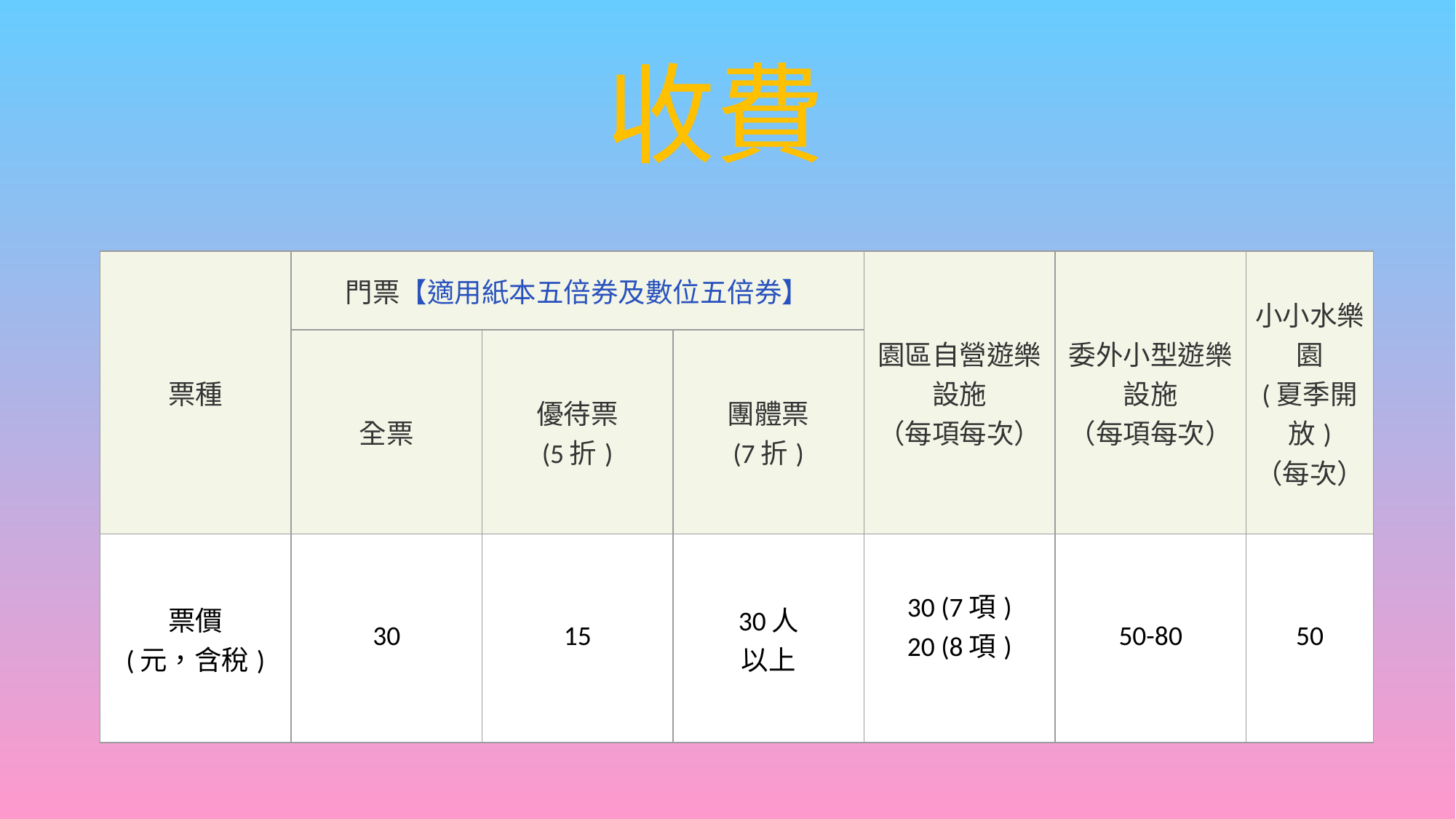

# 收費
| 票種 | 門票【適用紙本五倍券及數位五倍券】 |  |  | 園區自營遊樂設施 （每項每次） | 委外小型遊樂設施 （每項每次） | 小小水樂園 (夏季開放) （每次） |
| --- | --- | --- | --- | --- | --- | --- |
|  | 全票 | 優待票 (5折) | 團體票 (7折) |  |  |  |
| 票價 (元，含稅) | 30 | 15 | 30人 以上 | 30 (7項) 20 (8項) | 50-80 | 50 |